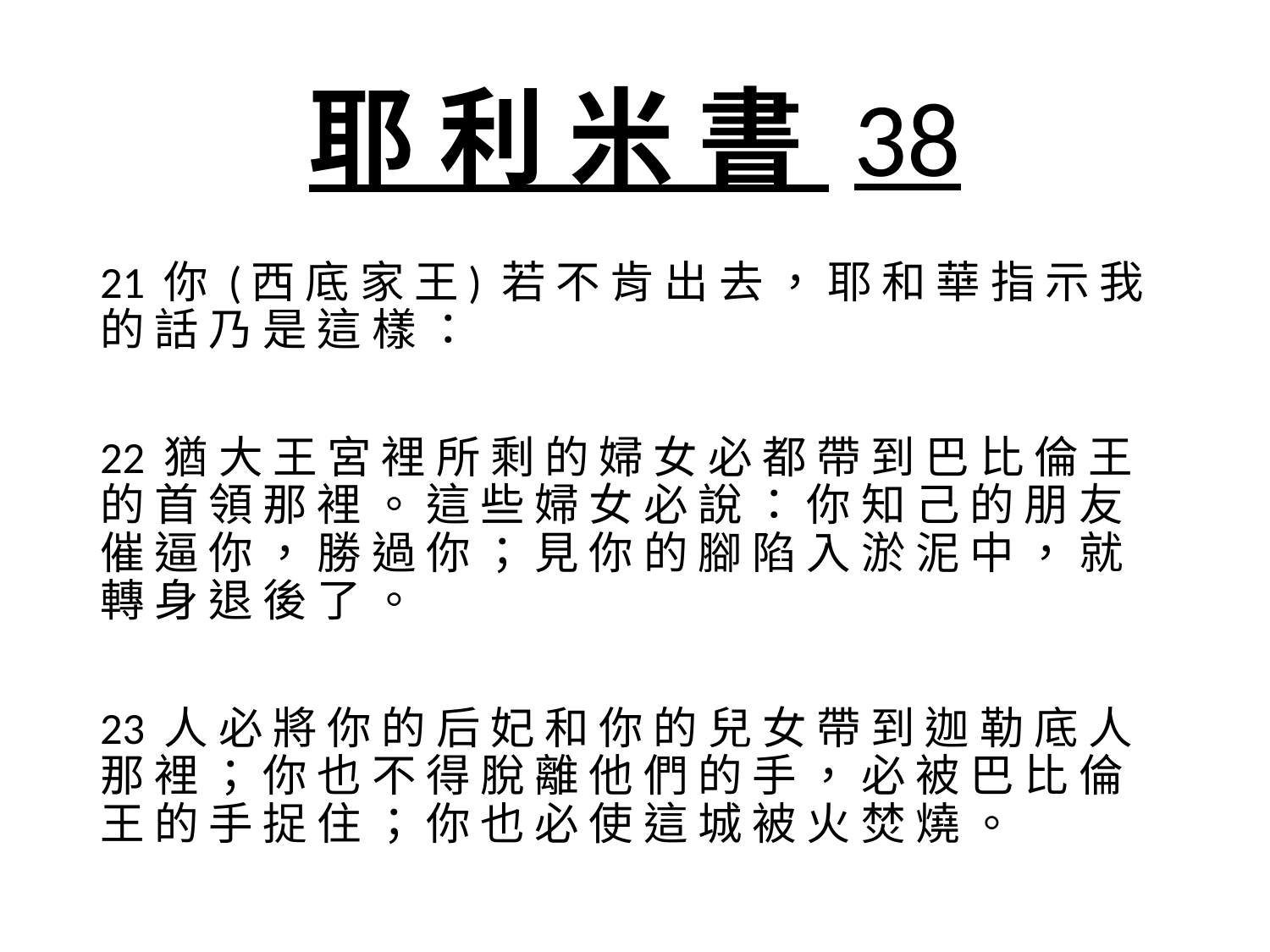

# 耶 利 米 書 38
21 你 (西 底 家 王) 若 不 肯 出 去 ， 耶 和 華 指 示 我 的 話 乃 是 這 樣 ：

22 猶 大 王 宮 裡 所 剩 的 婦 女 必 都 帶 到 巴 比 倫 王 的 首 領 那 裡 。 這 些 婦 女 必 說 ： 你 知 己 的 朋 友 催 逼 你 ， 勝 過 你 ； 見 你 的 腳 陷 入 淤 泥 中 ， 就 轉 身 退 後 了 。

23 人 必 將 你 的 后 妃 和 你 的 兒 女 帶 到 迦 勒 底 人 那 裡 ； 你 也 不 得 脫 離 他 們 的 手 ， 必 被 巴 比 倫 王 的 手 捉 住 ； 你 也 必 使 這 城 被 火 焚 燒 。